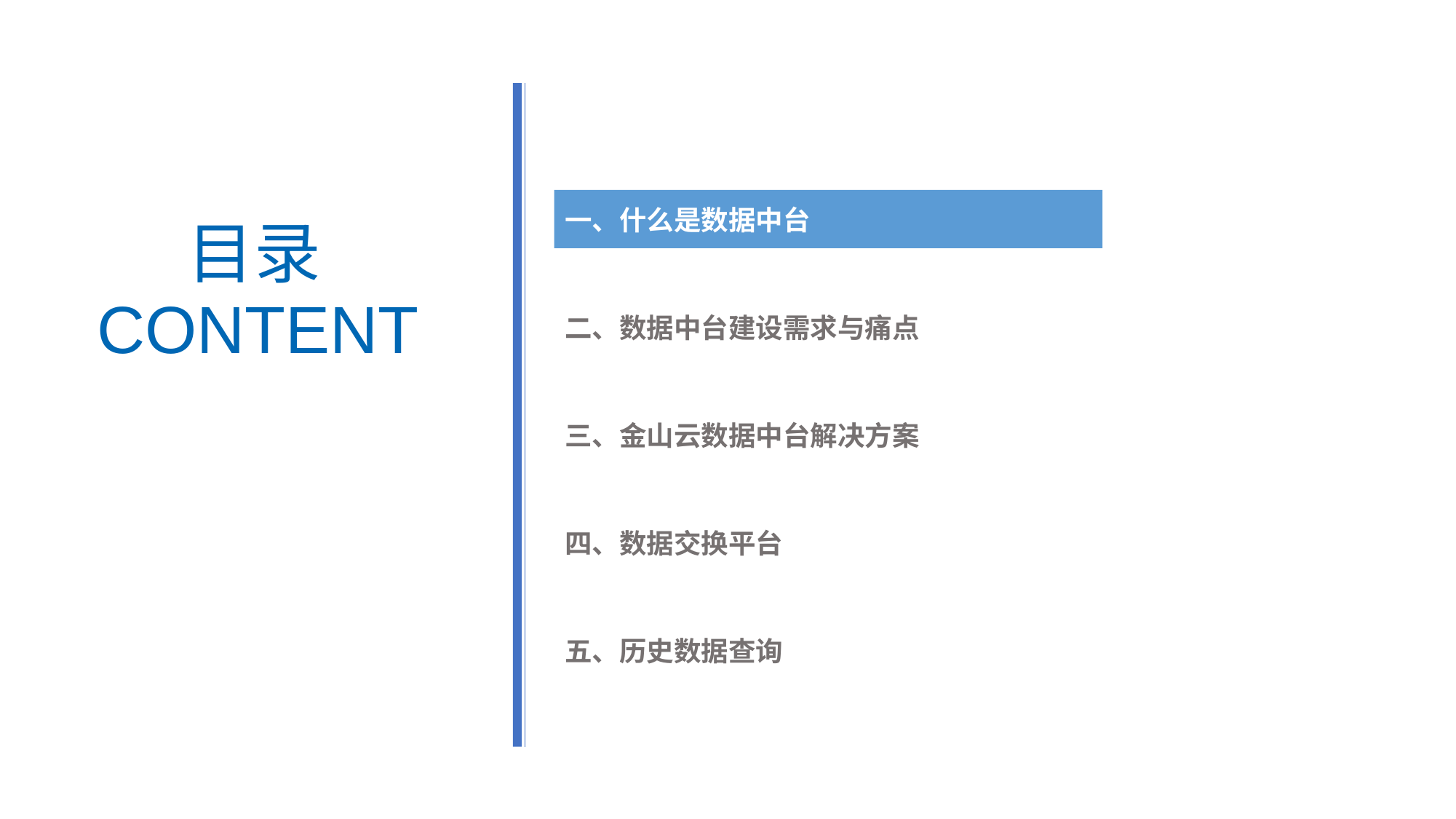

一、什么是数据中台
     目录
CONTENT
二、数据中台建设需求与痛点
三、金山云数据中台解决方案
四、数据交换平台
五、历史数据查询
2